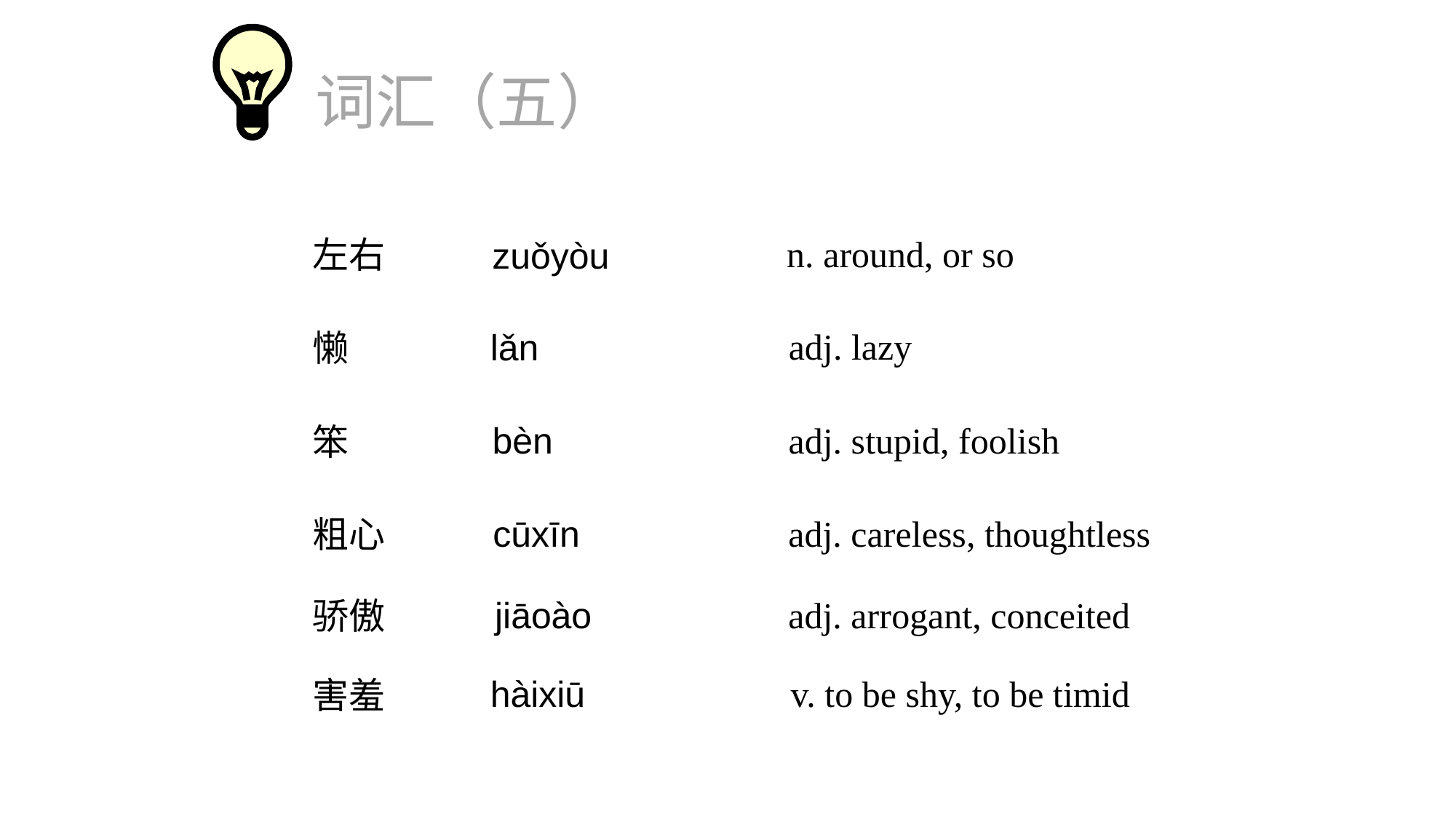

词汇（五）
n. around, or so
左右
zuǒyòu
adj. lazy
lǎn
懒
bèn
adj. stupid, foolish
笨
cūxīn
adj. careless, thoughtless
粗心
jiāoào
adj. arrogant, conceited
骄傲
hàixiū
v. to be shy, to be timid
害羞